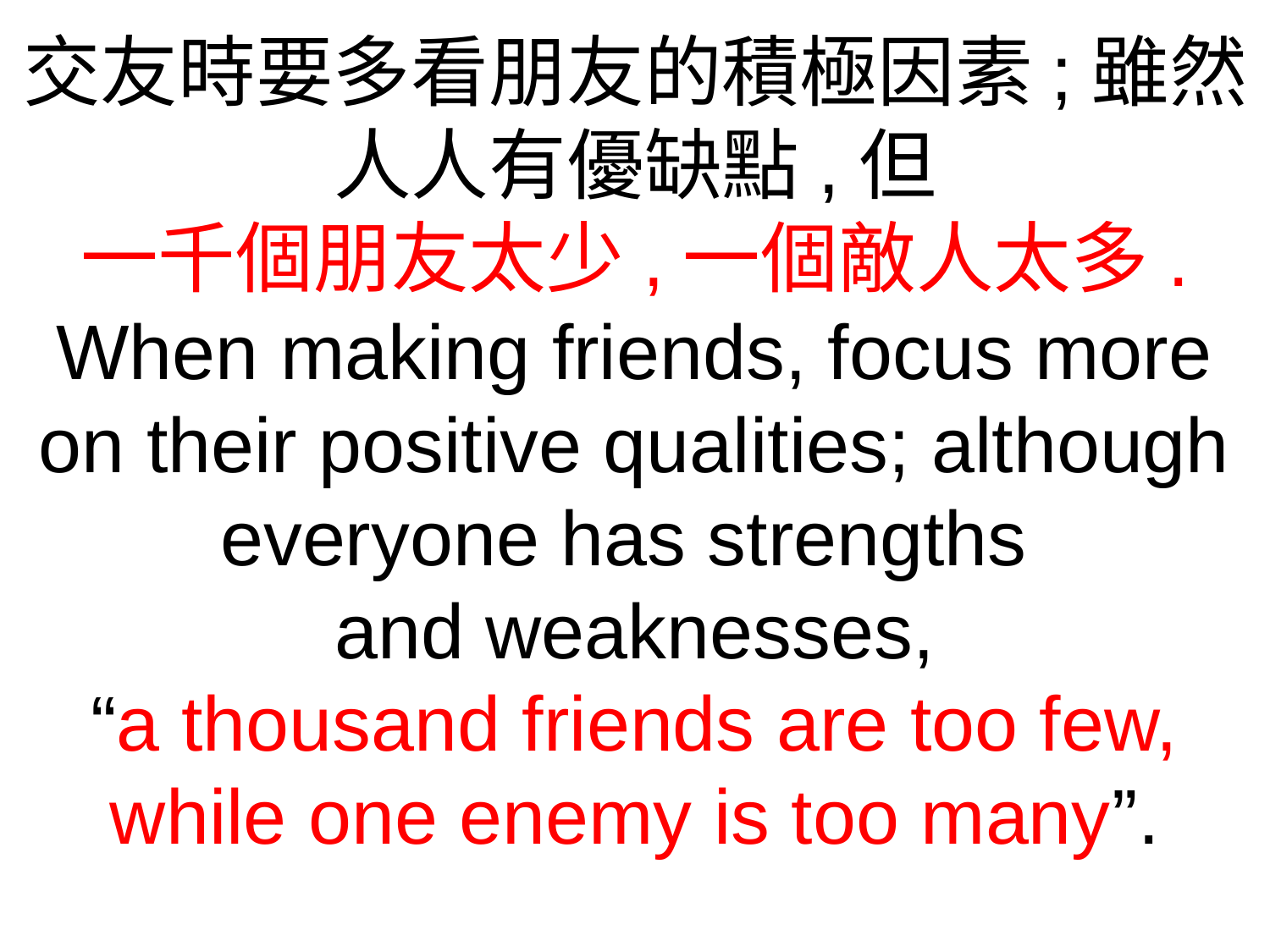

交友時要多看朋友的積極因素;雖然人人有優缺點,但
一千個朋友太少,一個敵人太多.
When making friends, focus more on their positive qualities; although everyone has strengths
and weaknesses,
“a thousand friends are too few, while one enemy is too many”.